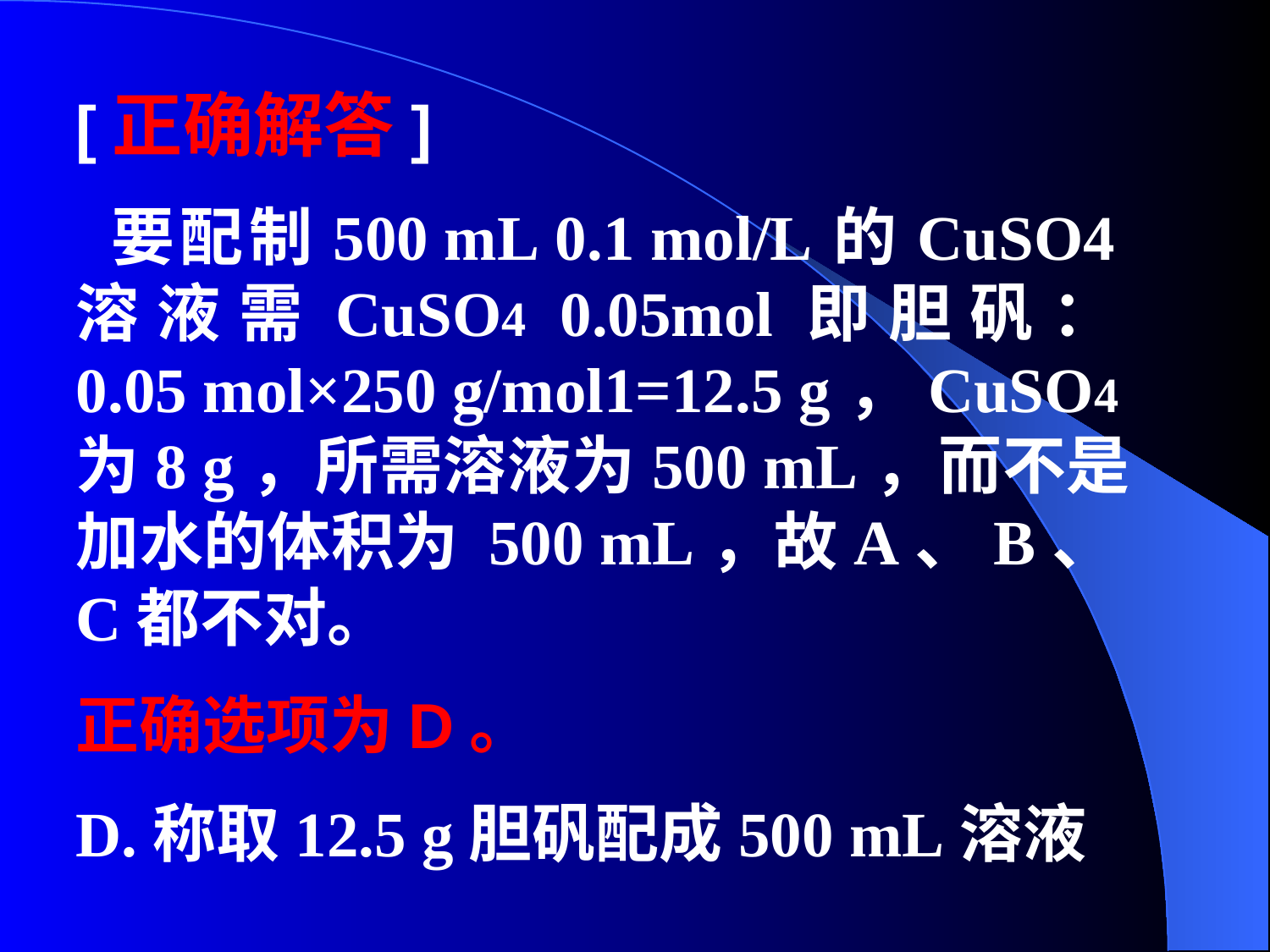

[正确解答]
 要配制500 mL 0.1 mol/L的CuSO4溶液需CuSO4 0.05mol即胆矾：0.05 mol×250 g/mol1=12.5 g，CuSO4为8 g，所需溶液为500 mL，而不是加水的体积为 500 mL，故A、B、C都不对。
正确选项为D。
D.称取12.5 g胆矾配成500 mL溶液

19